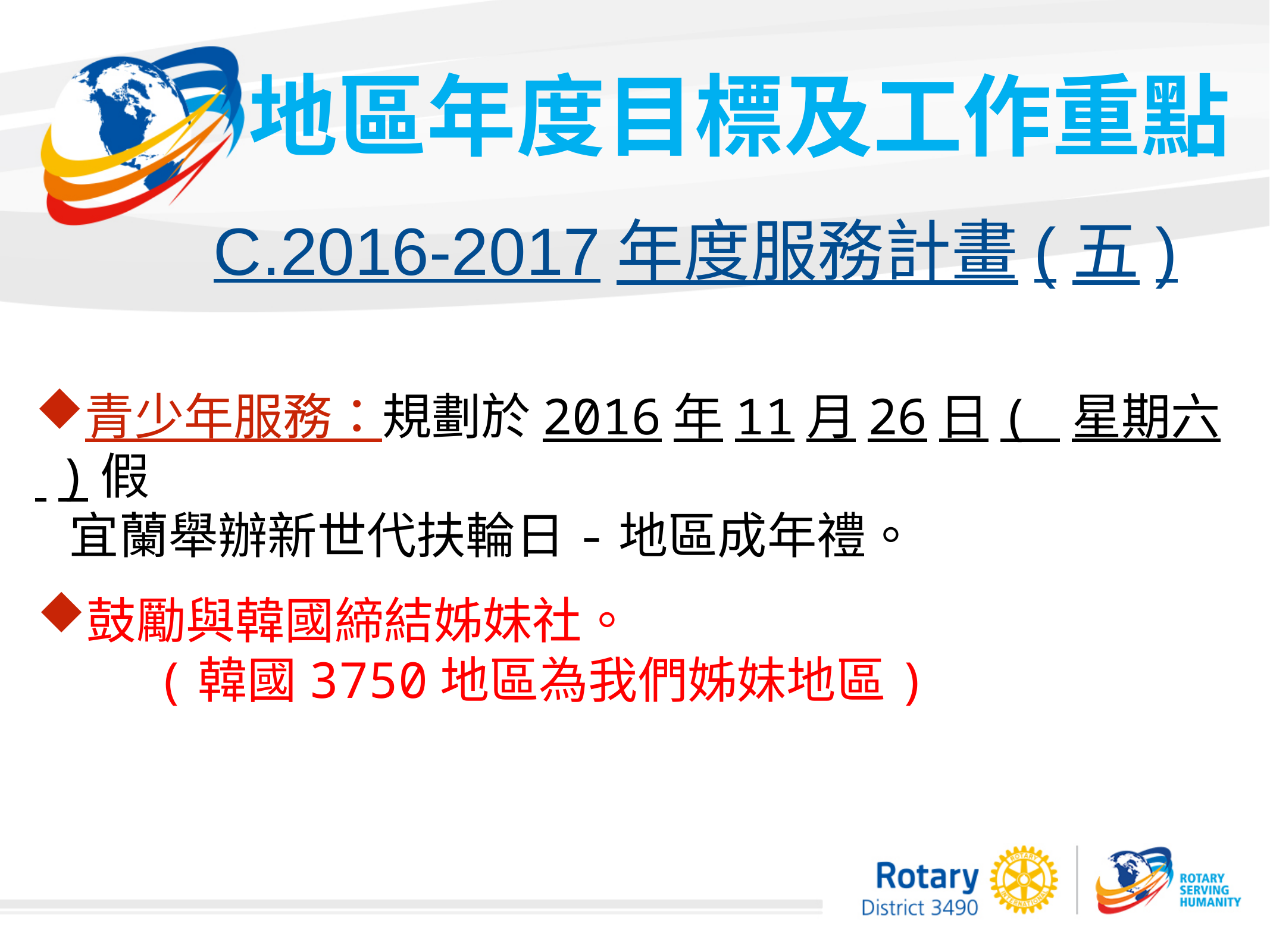

地區年度目標及工作重點
C.2016-2017年度服務計畫(五)
青少年服務：規劃於2016年11月26日( 星期六 )假
  宜蘭舉辦新世代扶輪日-地區成年禮。
鼓勵與韓國締結姊妹社。
    (韓國3750地區為我們姊妹地區)